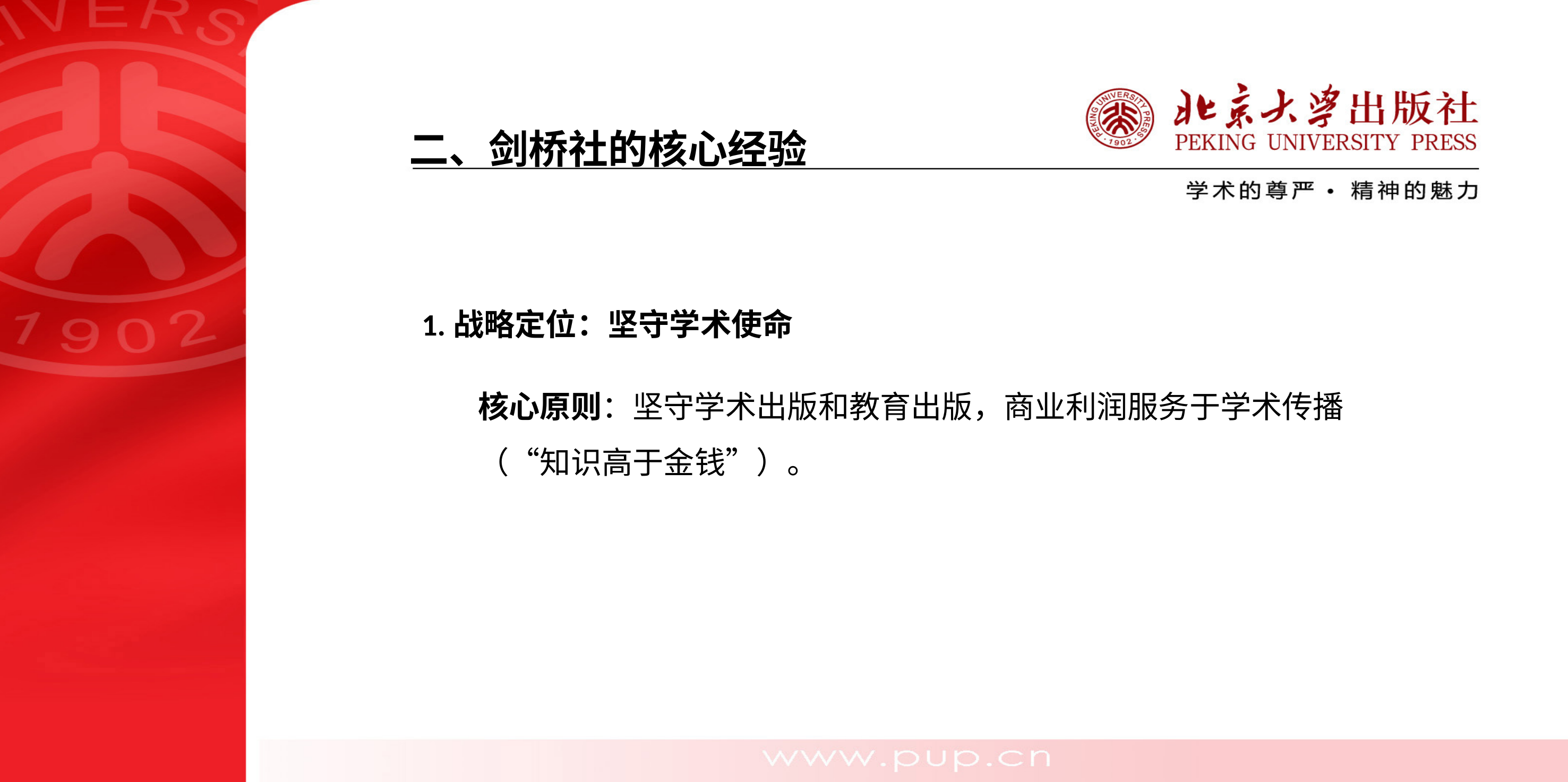

二、剑桥社的核心经验
1.战略定位：坚守学术使命

核心原则：坚守学术出版和教育出版，商业利润服务于学术传播（“知识高于金钱”）。